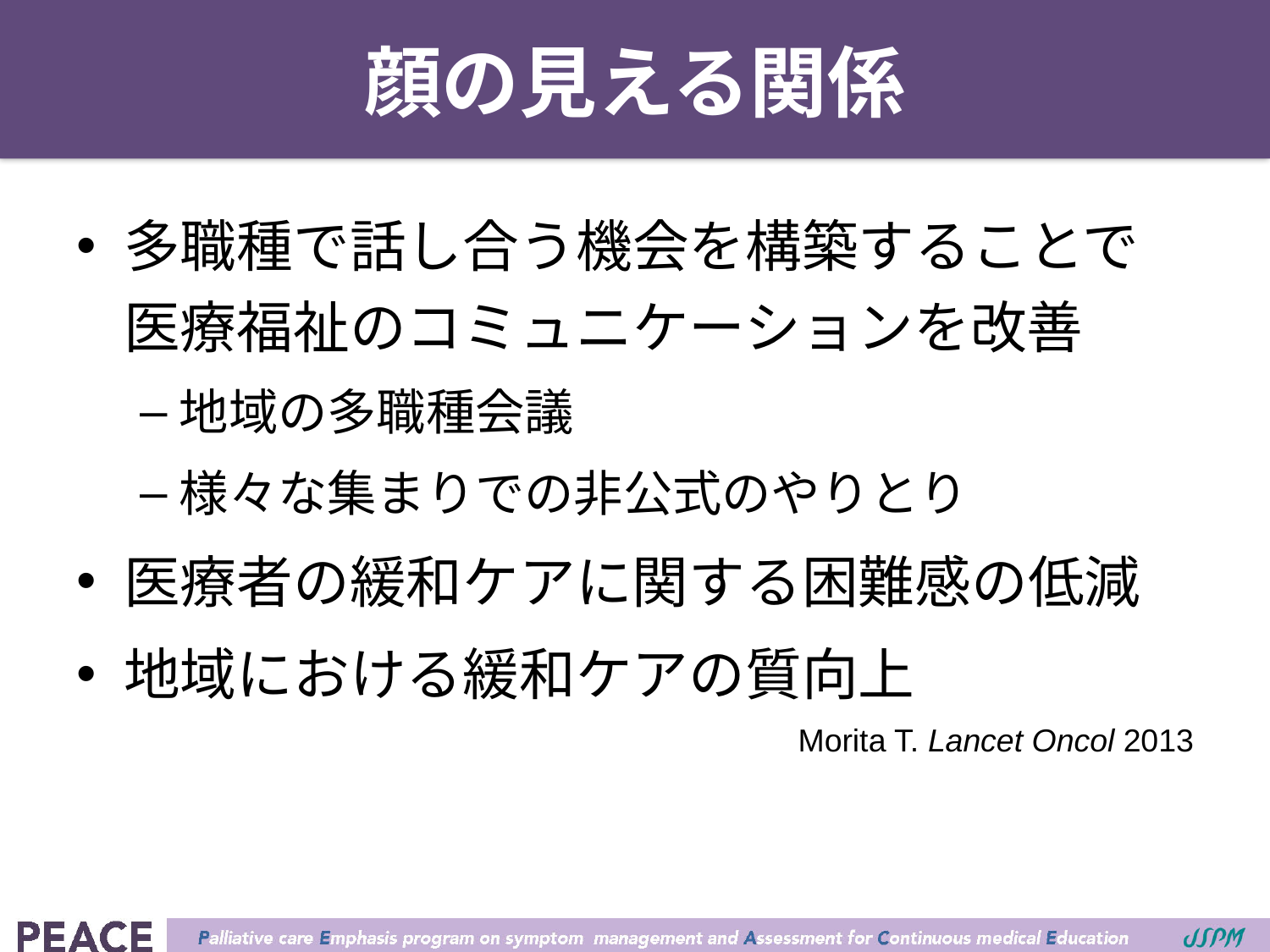

# 顔の見える関係
多職種で話し合う機会を構築することで
医療福祉のコミュニケーションを改善
地域の多職種会議
様々な集まりでの非公式のやりとり
医療者の緩和ケアに関する困難感の低減
地域における緩和ケアの質向上
Morita T. Lancet Oncol 2013